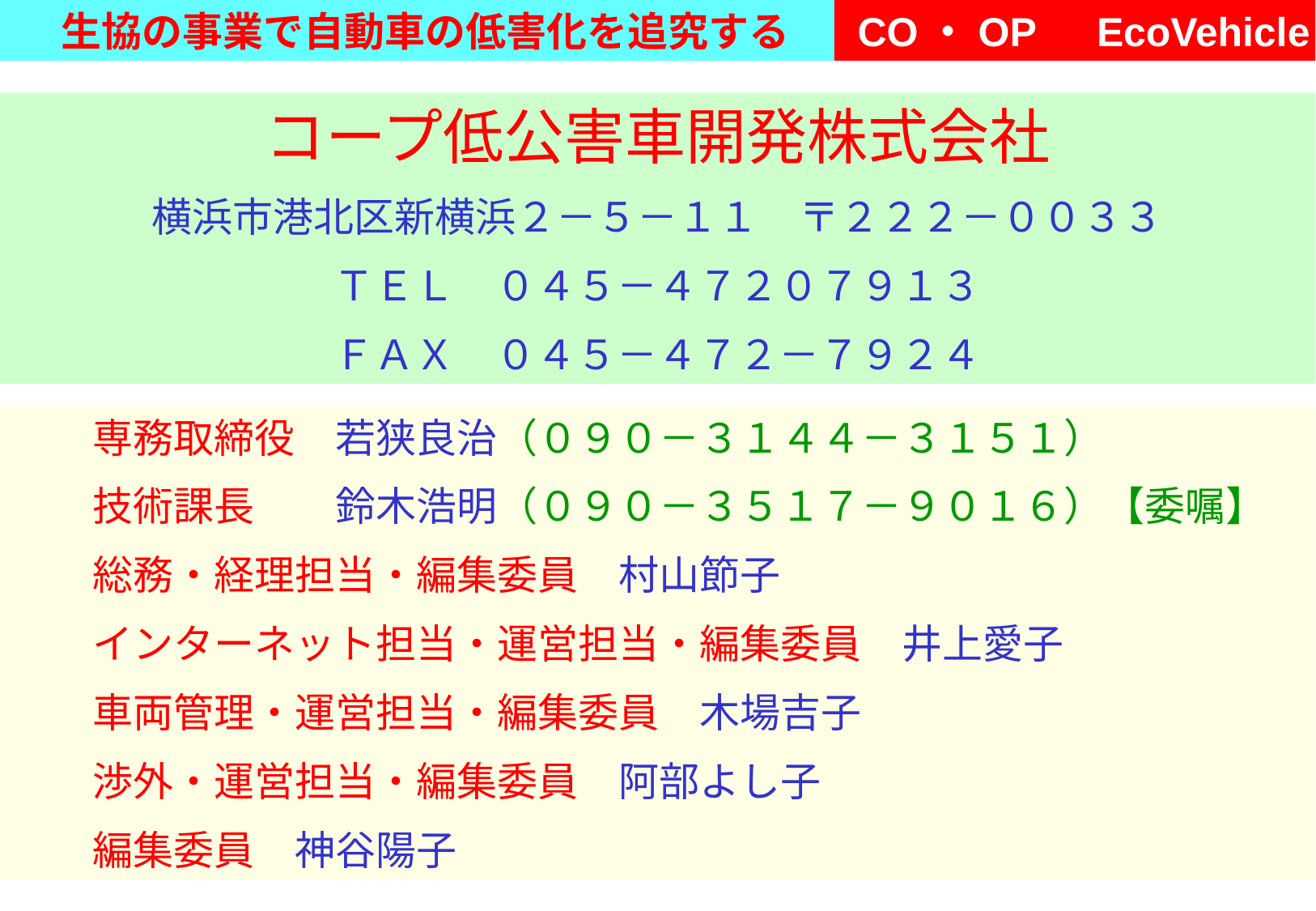

コープ低公害車開発株式会社
横浜市港北区新横浜２－５－１１　〒２２２－００３３
ＴＥＬ　０４５－４７２０７９１３
ＦＡＸ　０４５－４７２－７９２４
　　専務取締役　若狭良治（０９０－３１４４－３１５１）
　　技術課長　　鈴木浩明（０９０－３５１７－９０１６）【委嘱】
　　総務・経理担当・編集委員　村山節子
　　インターネット担当・運営担当・編集委員　井上愛子
　　車両管理・運営担当・編集委員　木場吉子
　　渉外・運営担当・編集委員　阿部よし子
　　編集委員　神谷陽子